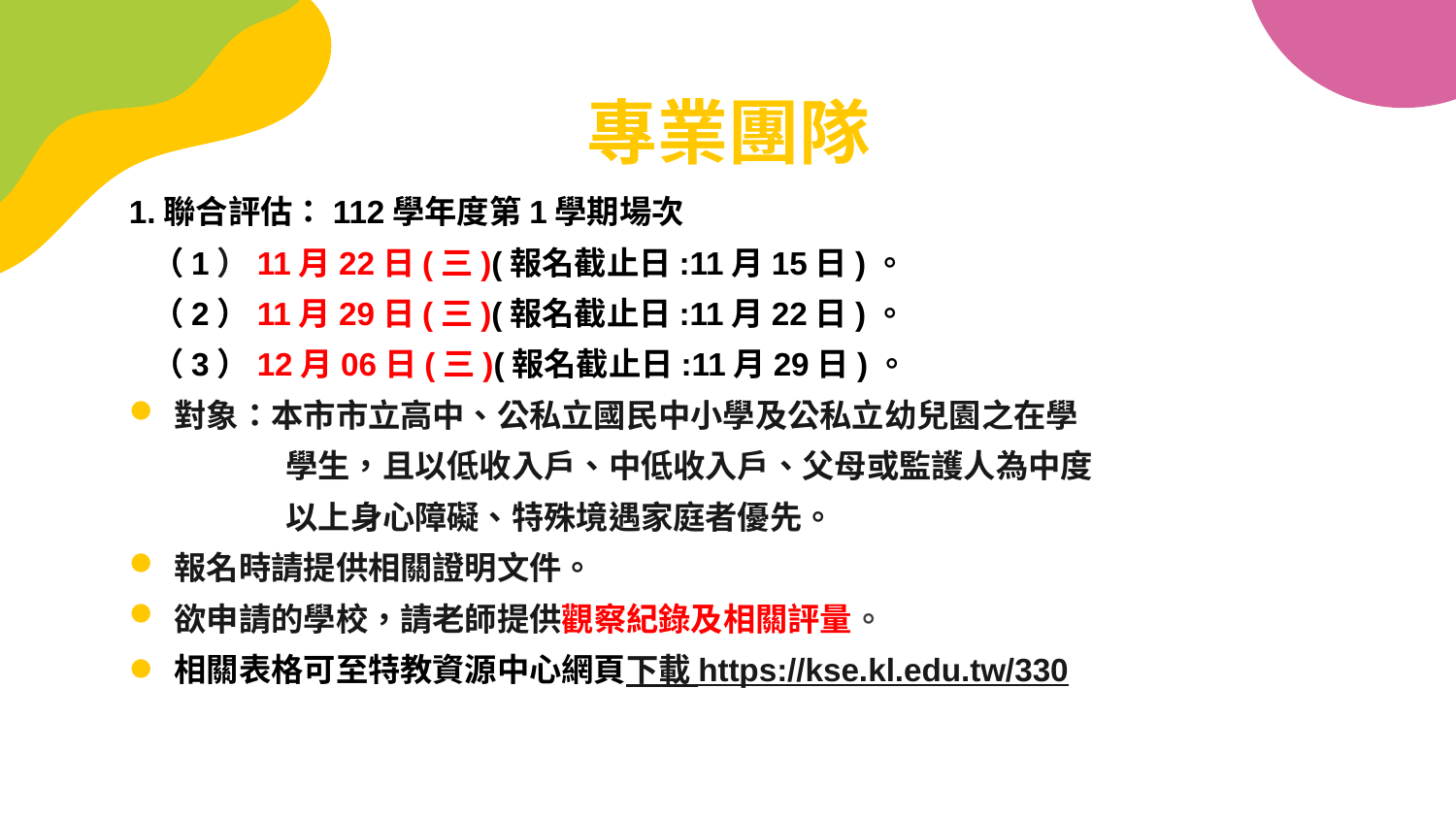

# 專業團隊
1.聯合評估：112學年度第1學期場次
  （1）11月22日(三)(報名截止日:11月15日)。
  （2）11月29日(三)(報名截止日:11月22日)。
  （3）12月06日(三)(報名截止日:11月29日)。
對象：本市市立高中、公私立國民中小學及公私立幼兒園之在學
學生，且以低收入戶、中低收入戶、父母或監護人為中度
以上身心障礙、特殊境遇家庭者優先。
報名時請提供相關證明文件。
欲申請的學校，請老師提供觀察紀錄及相關評量。
相關表格可至特教資源中心網頁下載 https://kse.kl.edu.tw/330